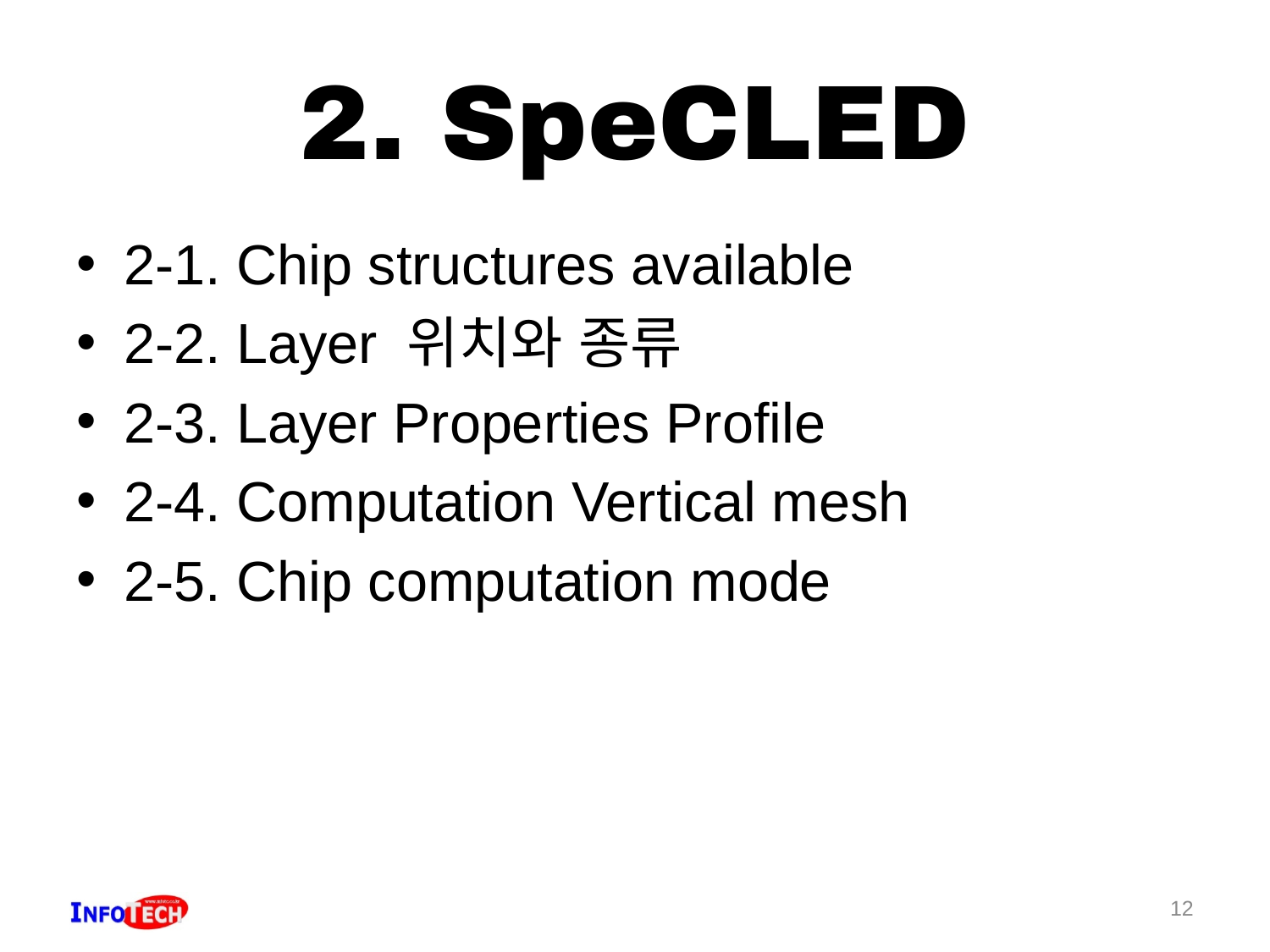

# 2. SpeCLED
2-1. Chip structures available
2-2. Layer 위치와 종류
2-3. Layer Properties Profile
2-4. Computation Vertical mesh
2-5. Chip computation mode
12